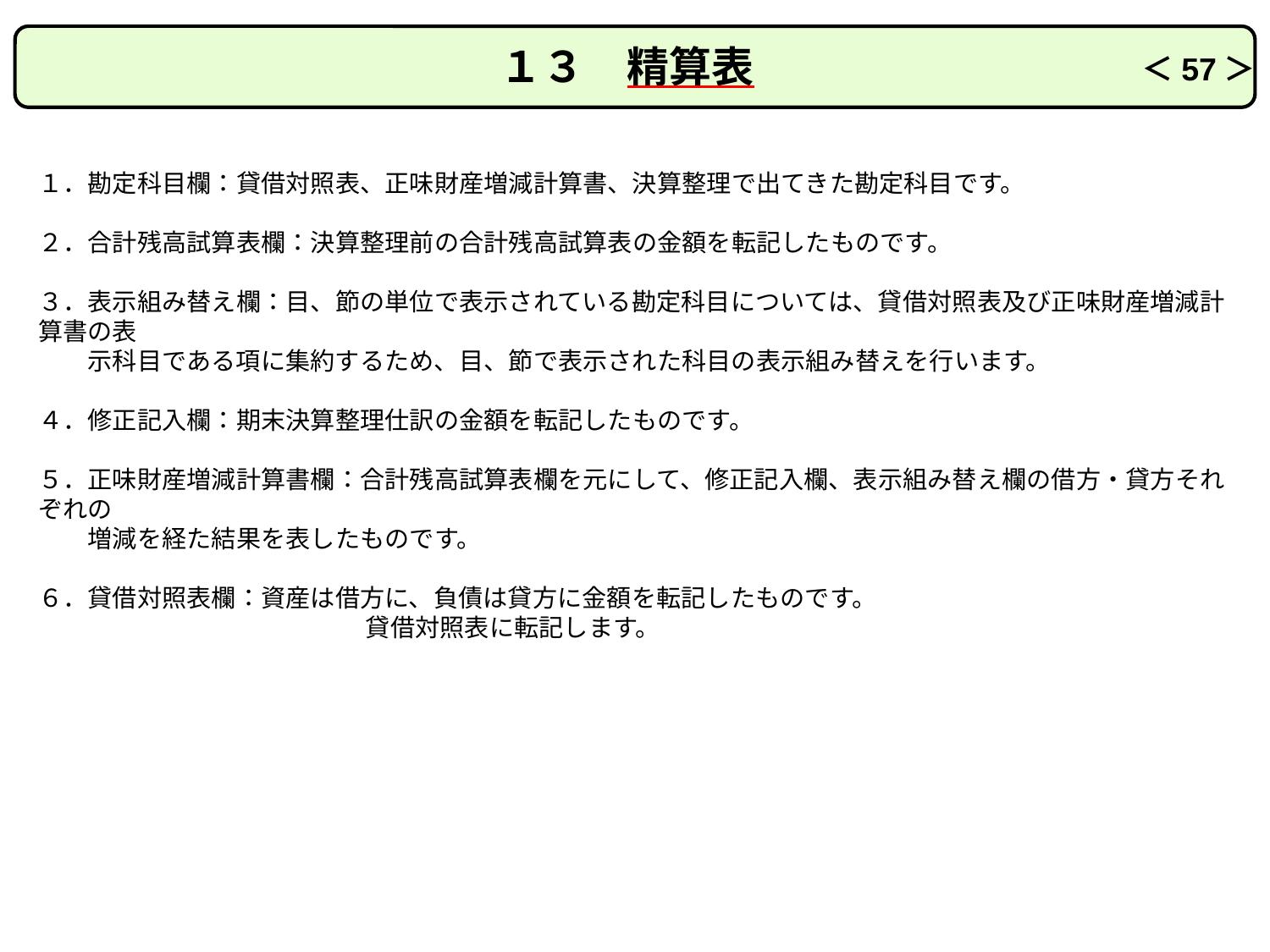

１３　精算表
＜57＞
１．勘定科目欄：貸借対照表、正味財産増減計算書、決算整理で出てきた勘定科目です。

２．合計残高試算表欄：決算整理前の合計残高試算表の金額を転記したものです。

３．表示組み替え欄：目、節の単位で表示されている勘定科目については、貸借対照表及び正味財産増減計算書の表
　　示科目である項に集約するため、目、節で表示された科目の表示組み替えを行います。

４．修正記入欄：期末決算整理仕訳の金額を転記したものです。

５．正味財産増減計算書欄：合計残高試算表欄を元にして、修正記入欄、表示組み替え欄の借方・貸方それぞれの
　　増減を経た結果を表したものです。

６．貸借対照表欄：資産は借方に、負債は貸方に金額を転記したものです。
　　　　　　　　　　　　　 貸借対照表に転記します。